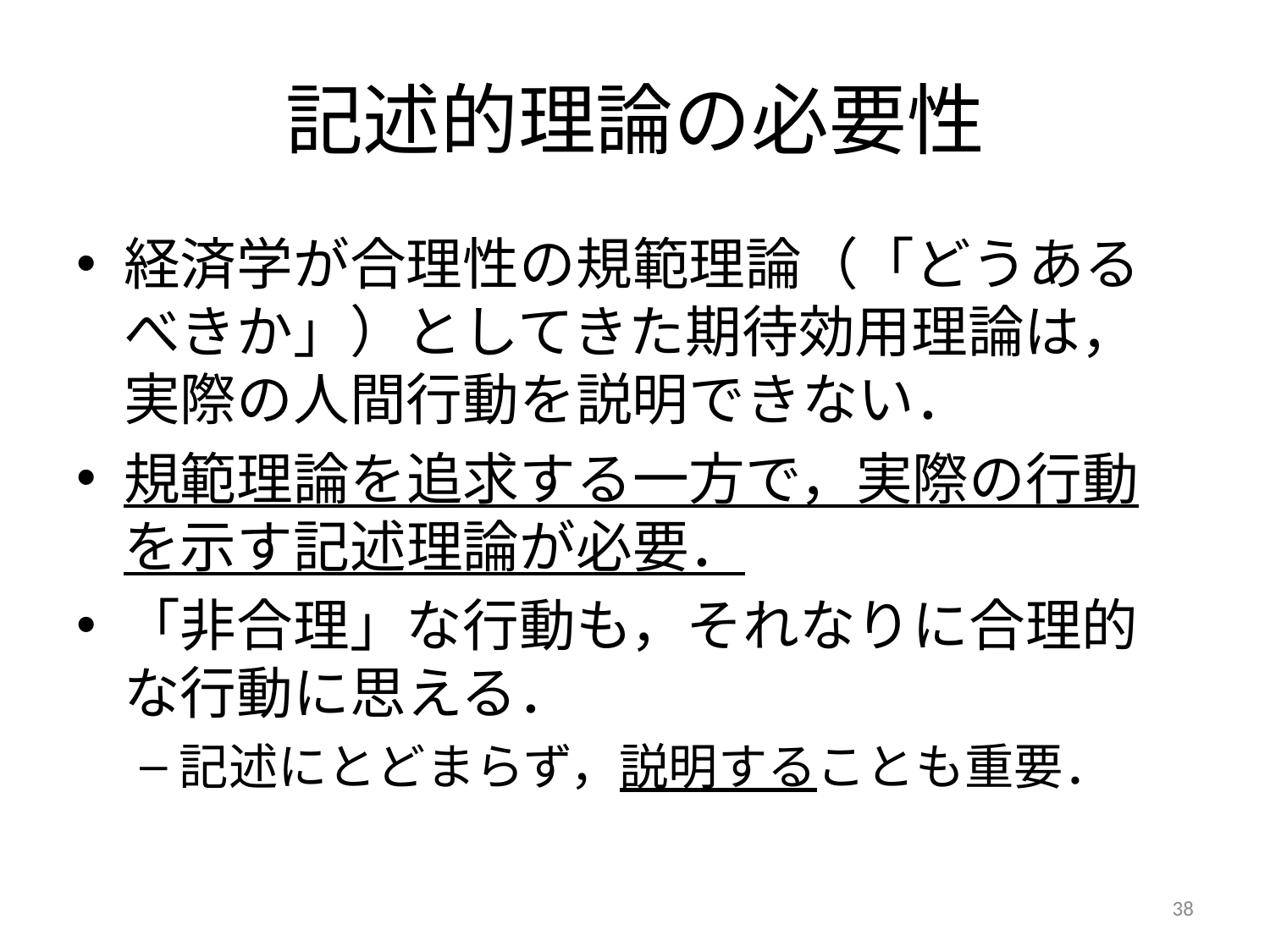

# 記述的理論の必要性
経済学が合理性の規範理論（「どうあるべきか」）としてきた期待効用理論は，実際の人間行動を説明できない．
規範理論を追求する一方で，実際の行動を示す記述理論が必要．
「非合理」な行動も，それなりに合理的な行動に思える．
記述にとどまらず，説明することも重要．
38